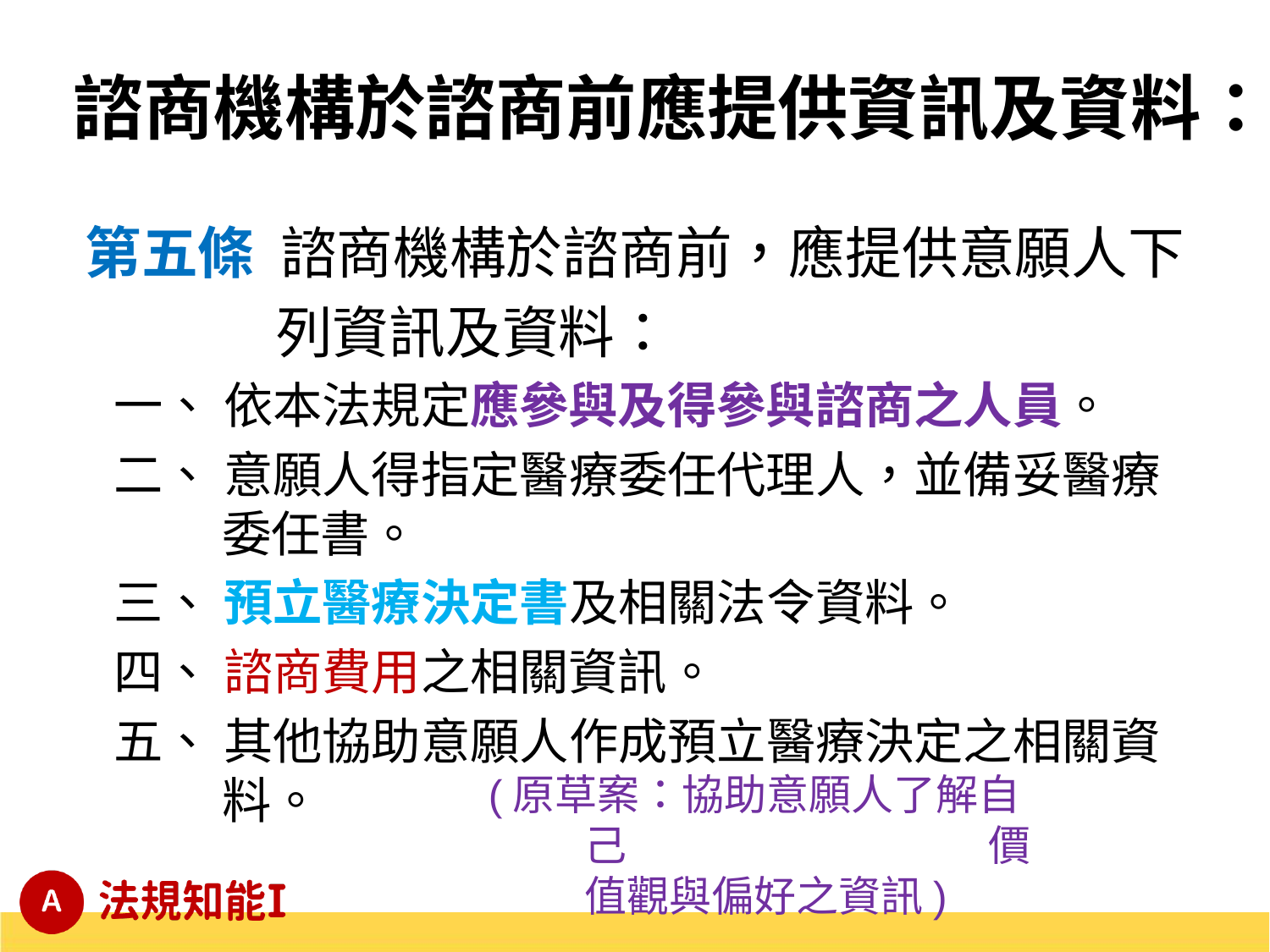

# 諮商機構於諮商前應提供資訊及資料：
第五條  諮商機構於諮商前，應提供意願人下
              列資訊及資料：
一、 依本法規定應參與及得參與諮商之人員。
二、 意願人得指定醫療委任代理人，並備妥醫療委任書。
三、 預立醫療決定書及相關法令資料。
四、 諮商費用之相關資訊。
五、 其他協助意願人作成預立醫療決定之相關資料。
 (原草案：協助意願人了解自己                                      價值觀與偏好之資訊)